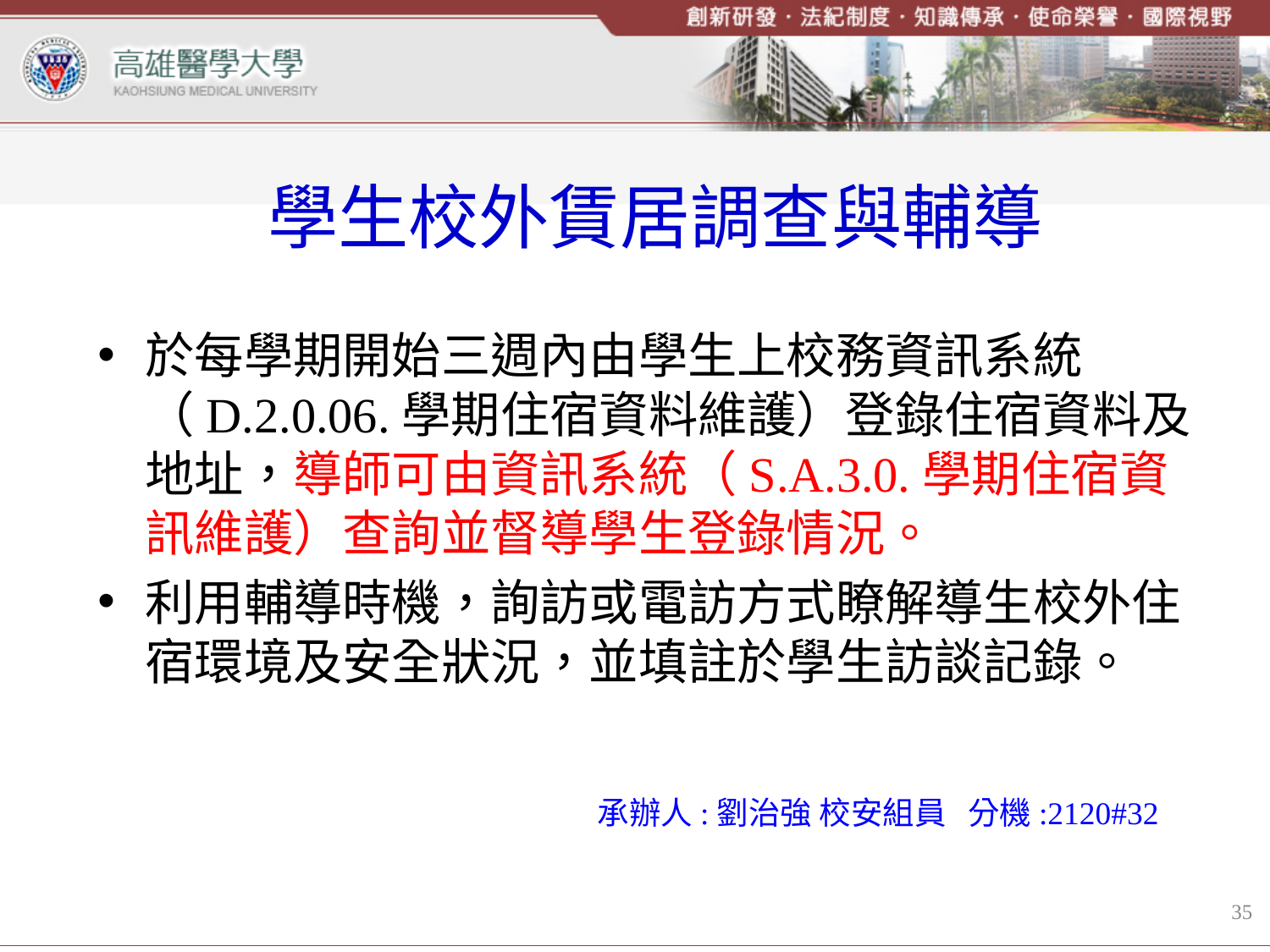

# 學生校外賃居調查與輔導
於每學期開始三週內由學生上校務資訊系統（D.2.0.06.學期住宿資料維護）登錄住宿資料及地址，導師可由資訊系統（S.A.3.0.學期住宿資訊維護）查詢並督導學生登錄情況。
利用輔導時機，詢訪或電訪方式瞭解導生校外住宿環境及安全狀況，並填註於學生訪談記錄。
承辦人:劉治強 校安組員   分機:2120#32
35